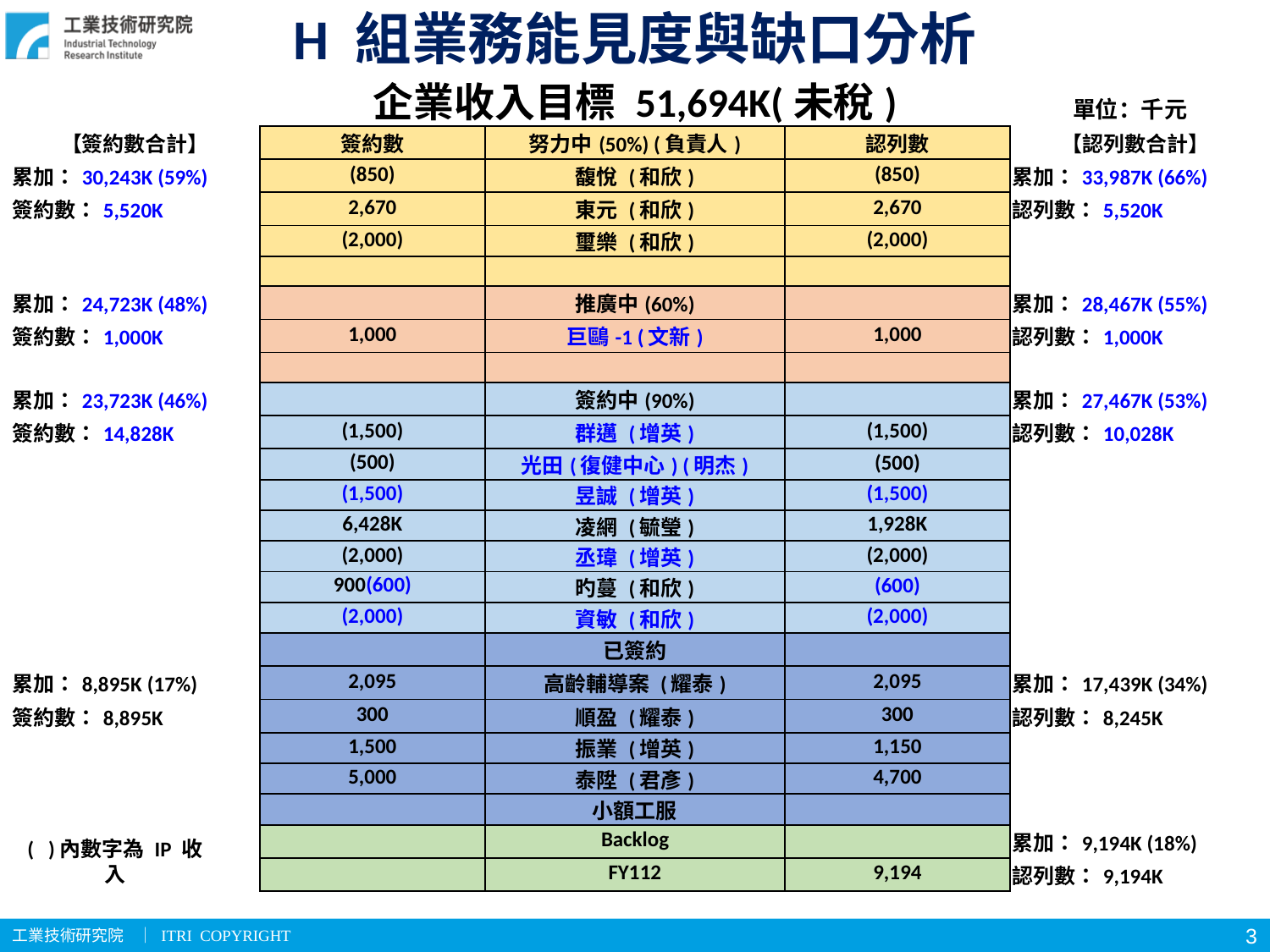

H 組業務能見度與缺口分析
企業收入目標 51,694K(未稅)
單位：千元
| 【簽約數合計】 | 簽約數 | 努力中(50%) (負責人) | 認列數 | 【認列數合計】 |
| --- | --- | --- | --- | --- |
| 累加：30,243K (59%) | (850) | 馥悅 (和欣) | (850) | 累加：33,987K (66%) |
| 簽約數：5,520K | 2,670 | 東元 (和欣) | 2,670 | 認列數：5,520K |
|  | (2,000) | 璽樂 (和欣) | (2,000) |  |
|  |  |  |  |  |
| 累加：24,723K (48%) |  | 推廣中(60%) |  | 累加：28,467K (55%) |
| 簽約數：1,000K | 1,000 | 巨鷗-1 (文新) | 1,000 | 認列數：1,000K |
|  |  |  |  |  |
| 累加：23,723K (46%) |  | 簽約中(90%) |  | 累加：27,467K (53%) |
| 簽約數：14,828K | (1,500) | 群邁 (增英) | (1,500) | 認列數：10,028K |
|  | (500) | 光田(復健中心) (明杰) | (500) |  |
|  | (1,500) | 昱誠 (增英) | (1,500) |  |
|  | 6,428K | 凌網 (毓瑩) | 1,928K |  |
|  | (2,000) | 丞瑋 (增英) | (2,000) |  |
|  | 900(600) | 旳蔓 (和欣) | (600) |  |
|  | (2,000) | 資敏 (和欣) | (2,000) |  |
|  |  | 已簽約 |  |  |
| 累加：8,895K (17%) | 2,095 | 高齡輔導案 (耀泰) | 2,095 | 累加：17,439K (34%) |
| 簽約數：8,895K | 300 | 順盈 (耀泰) | 300 | 認列數：8,245K |
|  | 1,500 | 振業 (增英) | 1,150 |  |
|  | 5,000 | 泰陞 (君彥) | 4,700 |  |
|  |  | 小額工服 |  |  |
|  |  | Backlog |  | 累加：9,194K (18%) |
|  |  | FY112 | 9,194 | 認列數：9,194K |
(   )內數字為 IP 收入